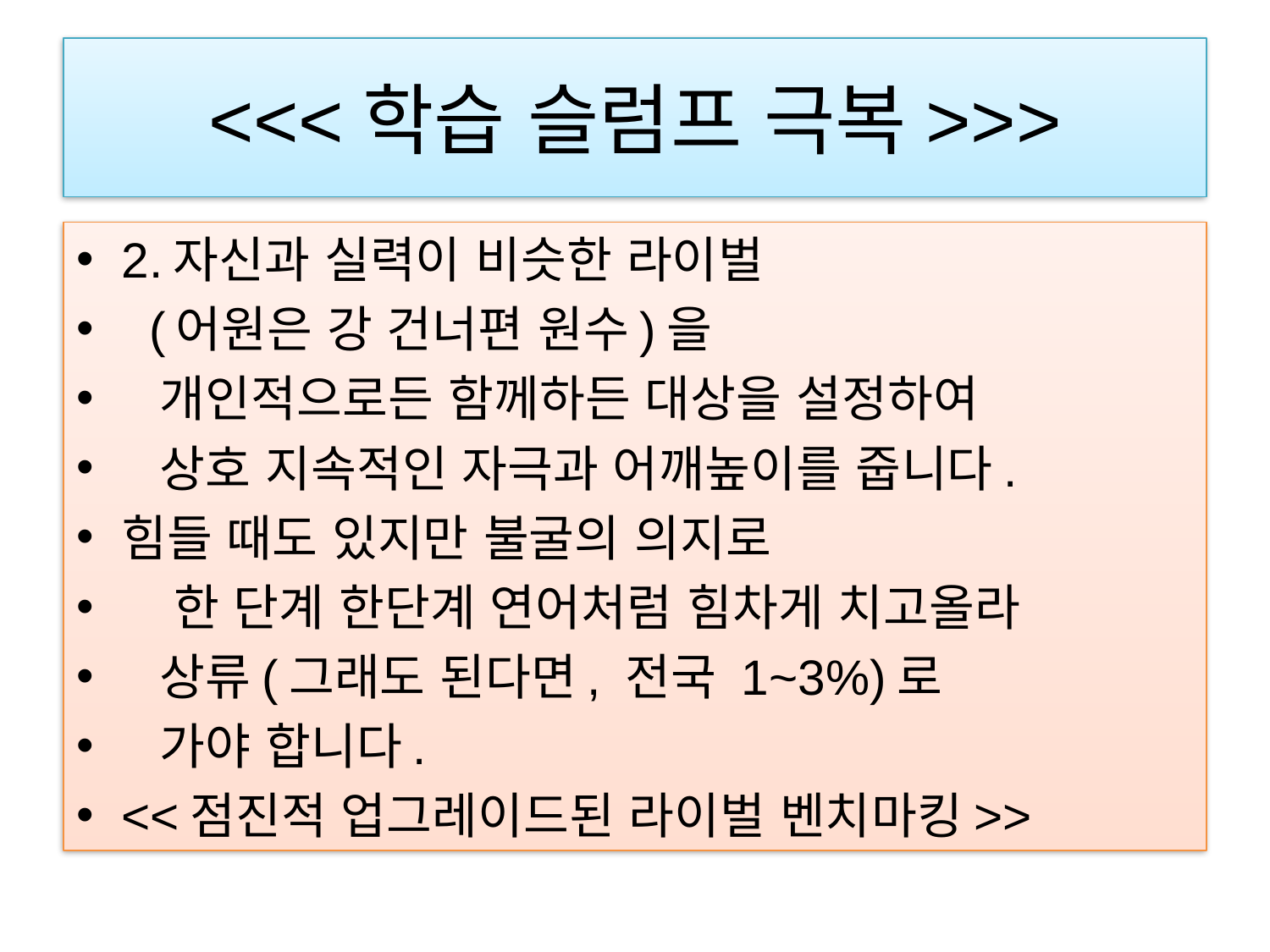

# <<<학습 슬럼프 극복>>>
2.자신과 실력이 비슷한 라이벌
  (어원은 강 건너편 원수)을
  개인적으로든 함께하든 대상을 설정하여
  상호 지속적인 자극과 어깨높이를 줍니다.
힘들 때도 있지만 불굴의 의지로
   한 단계 한단계 연어처럼 힘차게 치고올라
  상류(그래도 된다면, 전국 1~3%)로
  가야 합니다.
<<점진적 업그레이드된 라이벌 벤치마킹>>